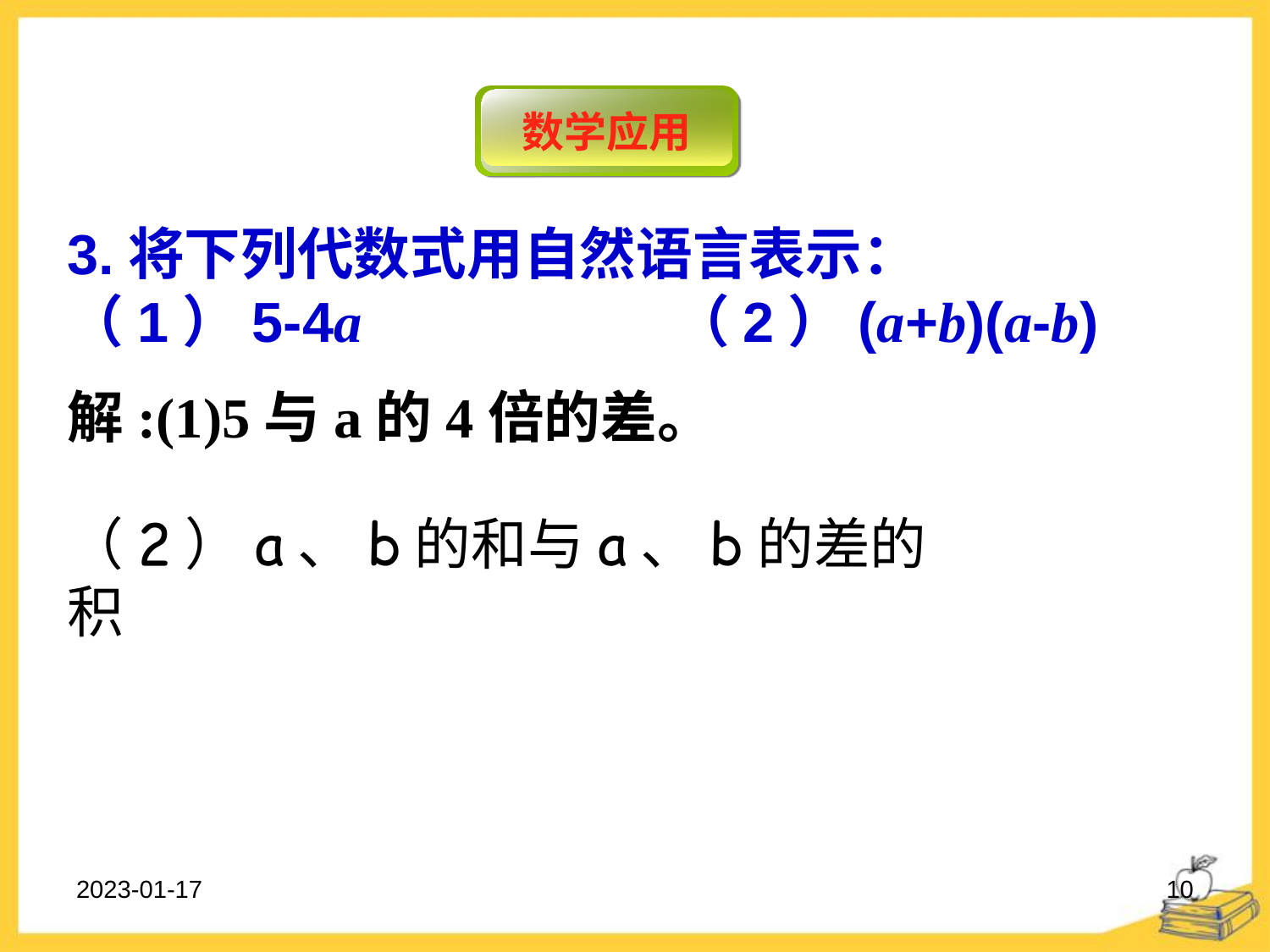

数学应用
3.将下列代数式用自然语言表示：
（1）5-4a                   （2）(a+b)(a-b)
解:(1)5与a的4倍的差。

（2）a、b的和与a、b的差的积
2023-01-17
10